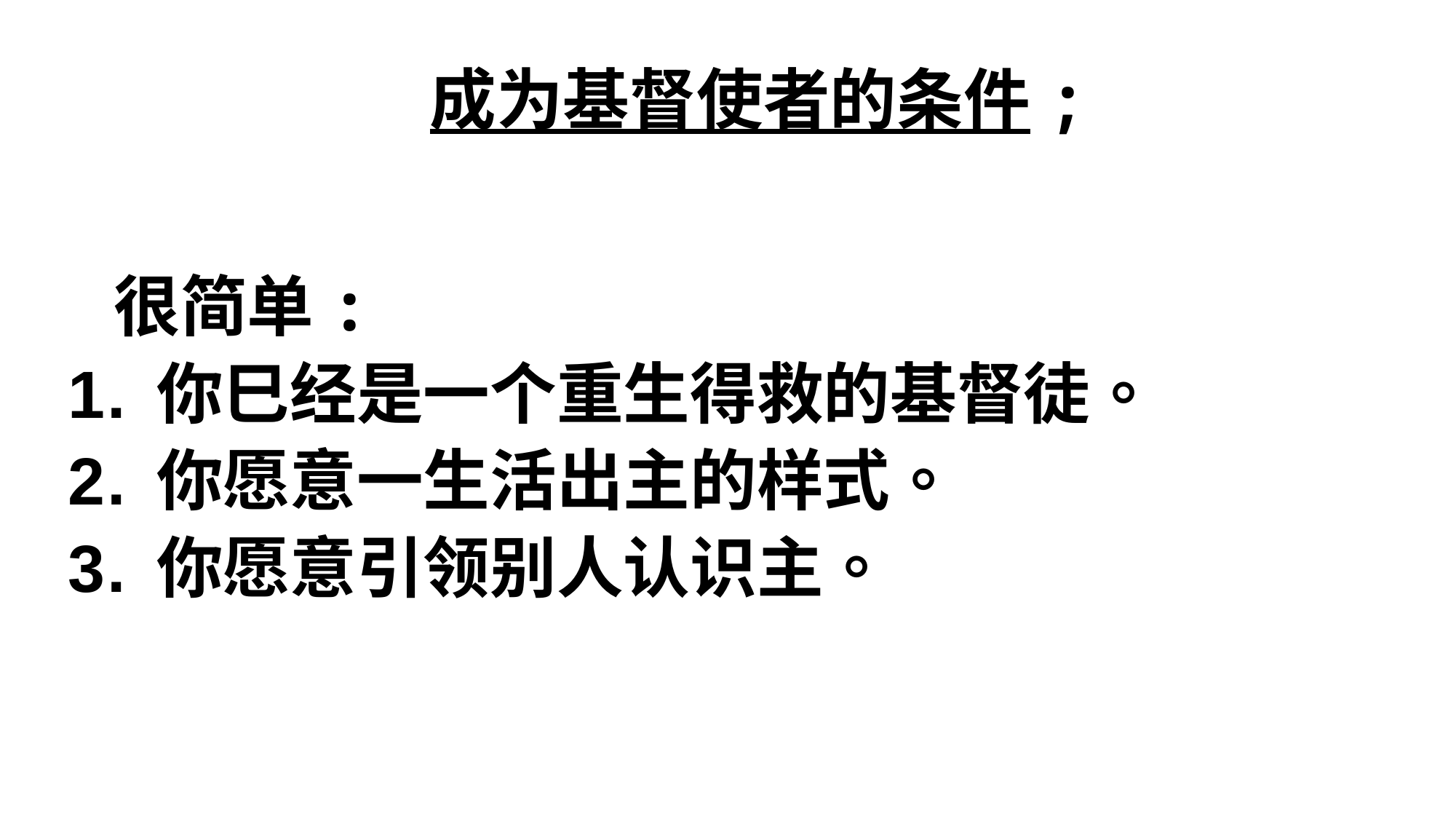

# 成为基督使者的条件;

  很简单:
你巳经是一个重生得救的基督徒。
你愿意一生活出主的样式。
你愿意引领别人认识主。